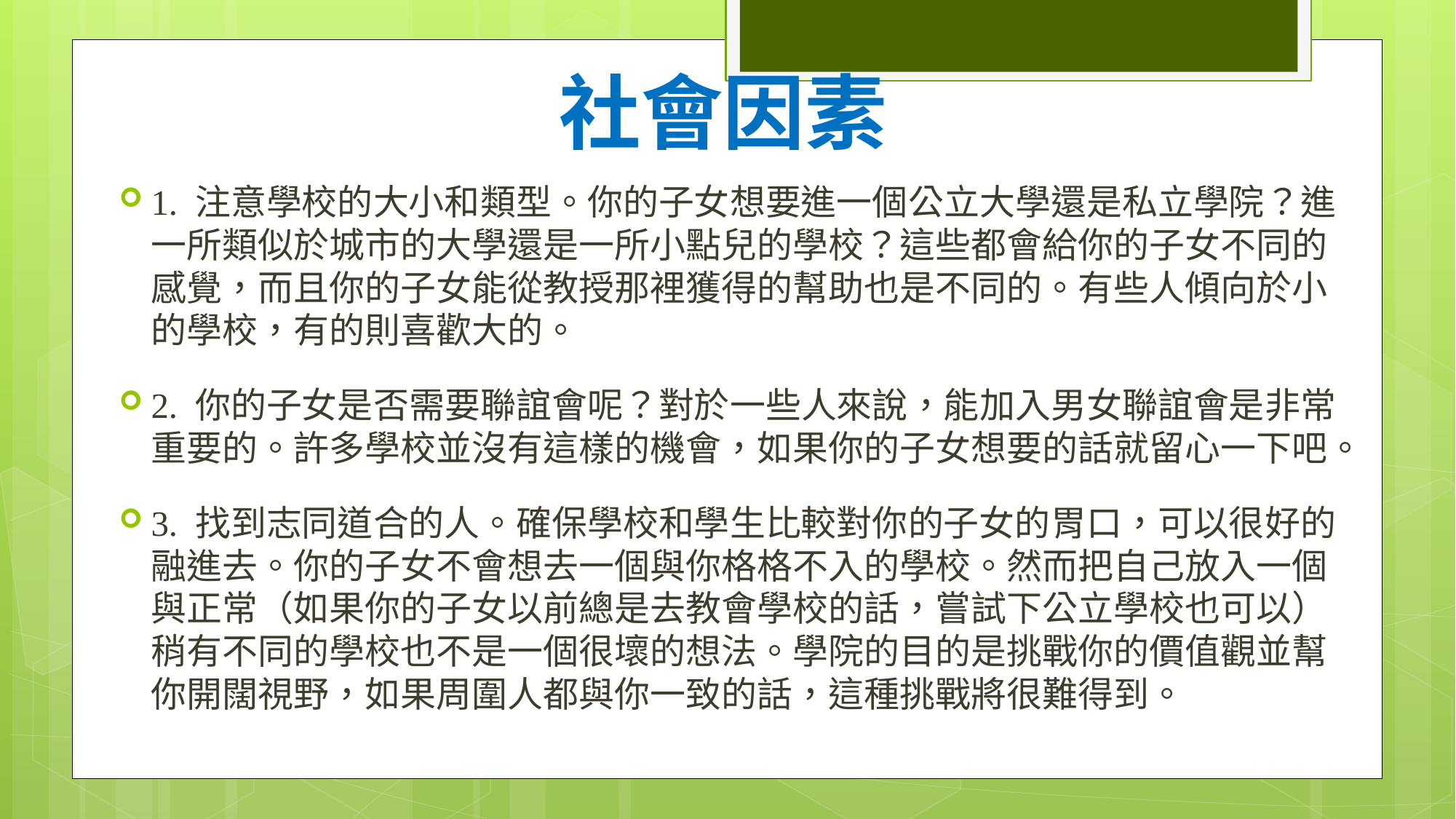

# 社會因素
1. 注意學校的大小和類型。你的子女想要進一個公立大學還是私立學院？進一所類似於城市的大學還是一所小點兒的學校？這些都會給你的子女不同的感覺，而且你的子女能從教授那裡獲得的幫助也是不同的。有些人傾向於小的學校，有的則喜歡大的。

2. 你的子女是否需要聯誼會呢？對於一些人來說，能加入男女聯誼會是非常重要的。許多學校並沒有這樣的機會，如果你的子女想要的話就留心一下吧。

3. 找到志同道合的人。確保學校和學生比較對你的子女的胃口，可以很好的融進去。你的子女不會想去一個與你格格不入的學校。然而把自己放入一個與正常（如果你的子女以前總是去教會學校的話，嘗試下公立學校也可以）稍有不同的學校也不是一個很壞的想法。學院的目的是挑戰你的價值觀並幫你開闊視野，如果周圍人都與你一致的話，這種挑戰將很難得到。